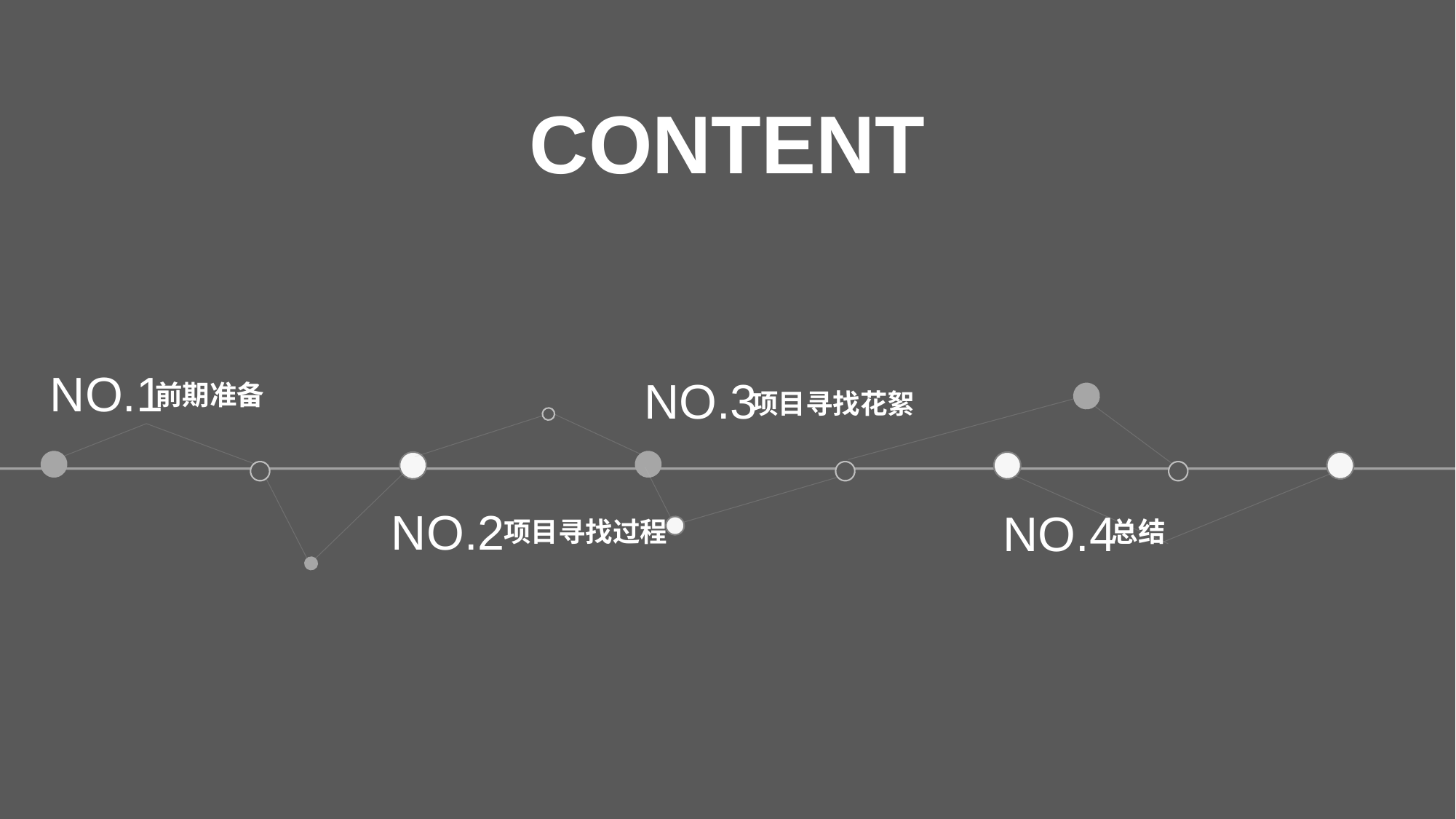

CONTENT
NO.1
NO.3
前期准备
项目寻找花絮

NO.2
NO.4
项目寻找过程
总结